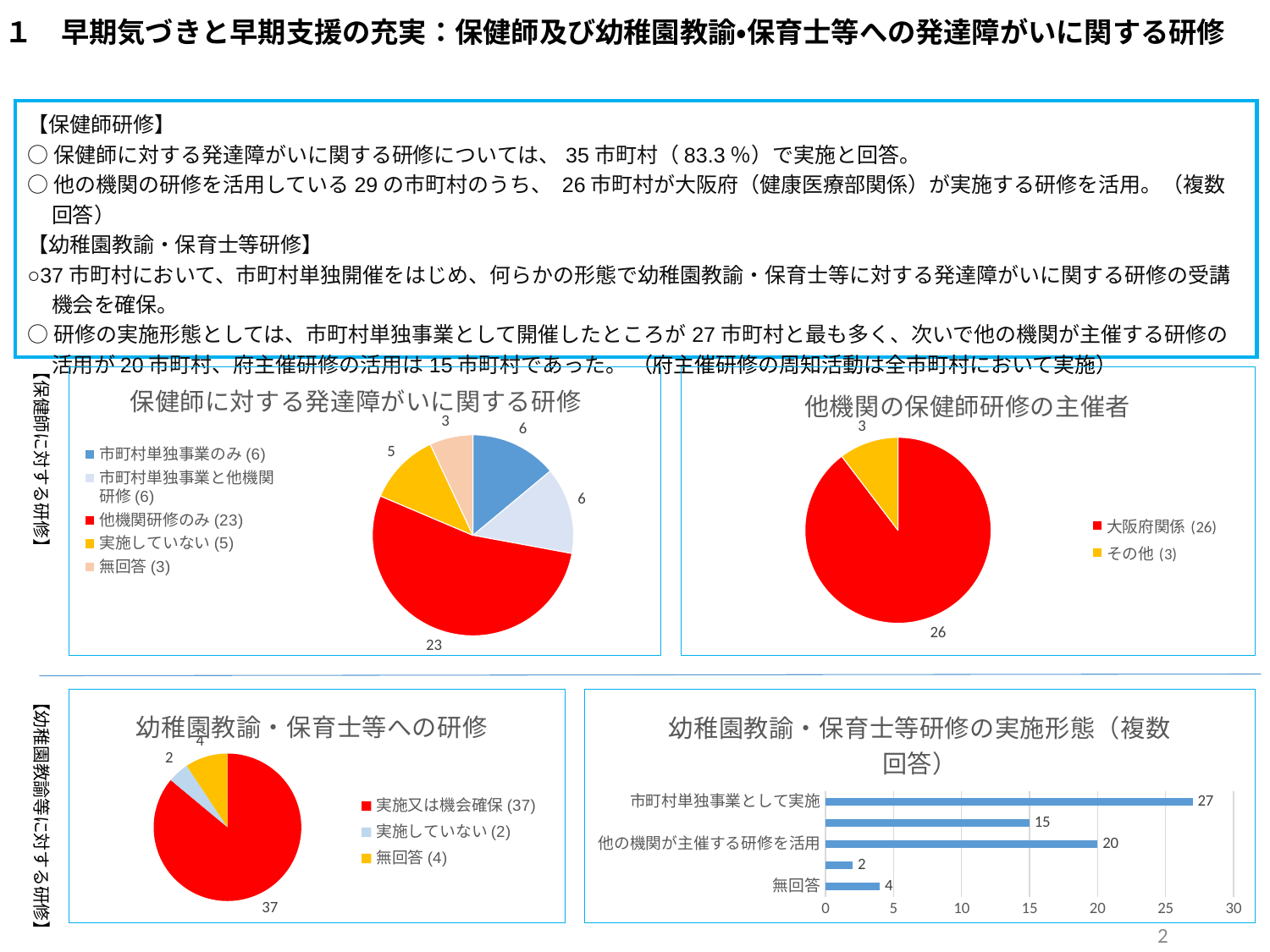

# １　早期気づきと早期支援の充実：保健師及び幼稚園教諭・保育士等への発達障がいに関する研修
【保健師研修】
○保健師に対する発達障がいに関する研修については、35市町村（83.3％）で実施と回答。
○他の機関の研修を活用している29の市町村のうち、 26市町村が大阪府（健康医療部関係）が実施する研修を活用。（複数回答）
【幼稚園教諭・保育士等研修】
○37市町村において、市町村単独開催をはじめ、何らかの形態で幼稚園教諭・保育士等に対する発達障がいに関する研修の受講機会を確保。
○研修の実施形態としては、市町村単独事業として開催したところが27市町村と最も多く、次いで他の機関が主催する研修の活用が20市町村、府主催研修の活用は15市町村であった。 （府主催研修の周知活動は全市町村において実施）

【保健師に対する研修】

### Chart: 保健師に対する発達障がいに関する研修

| Category |  |  |
|---|---|---|
| 市町村単独事業のみ(6) | 6.0 | 0.13953488372093023 |
| 市町村単独事業と他機関研修(6) | 6.0 | 0.13953488372093023 |
| 他機関研修のみ(23) | 23.0 | 0.5348837209302325 |
| 実施していない(5) | 5.0 | 0.11627906976744186 |
| 無回答(3) | 3.0 | 0.06976744186046512 |

### Chart: 他機関の保健師研修の主催者

| Category |  |
|---|---|
| 大阪府関係(26) | 26.0 |
| その他(3) | 3.0 |
【幼稚園教諭等に対する研修】

### Chart: 幼稚園教諭・保育士等研修の実施形態（複数回答）

| Category | R3 |
|---|---|
| 無回答 | 4.0 |
| 実施していない | 2.0 |
| 他の機関が主催する研修を活用 | 20.0 |
| 府主催の保育士・幼稚園教諭研修 | 15.0 |
| 市町村単独事業として実施 | 27.0 |

### Chart: 幼稚園教諭・保育士等への研修

| Category |  |
|---|---|
| 実施又は機会確保(37) | 37.0 |
| 実施していない(2) | 2.0 |
| 無回答(4) | 4.0 |
2